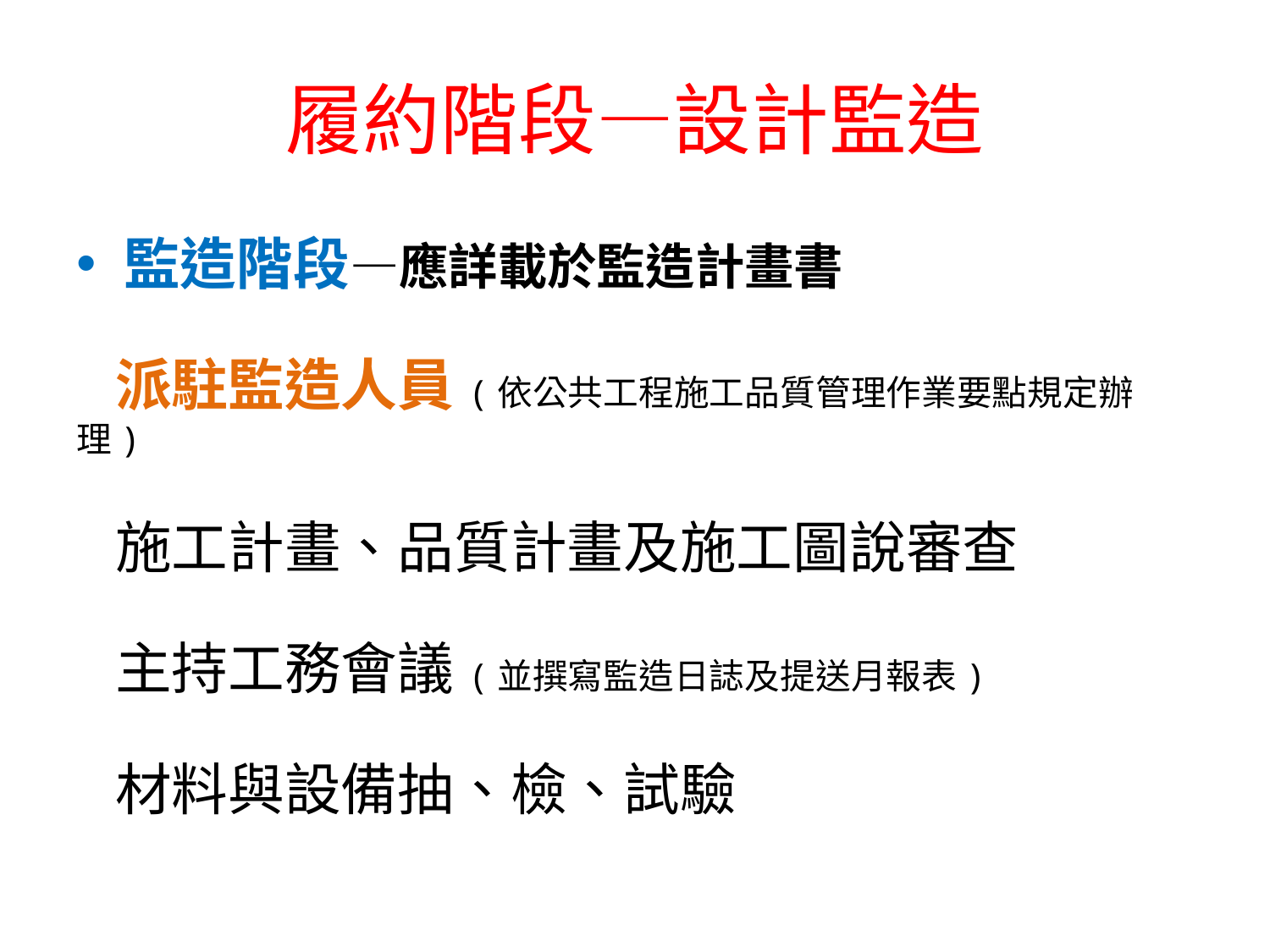

# 履約階段—設計監造
監造階段—應詳載於監造計畫書
  派駐監造人員(依公共工程施工品質管理作業要點規定辦理)
  施工計畫、品質計畫及施工圖說審查
  主持工務會議(並撰寫監造日誌及提送月報表)
  材料與設備抽、檢、試驗